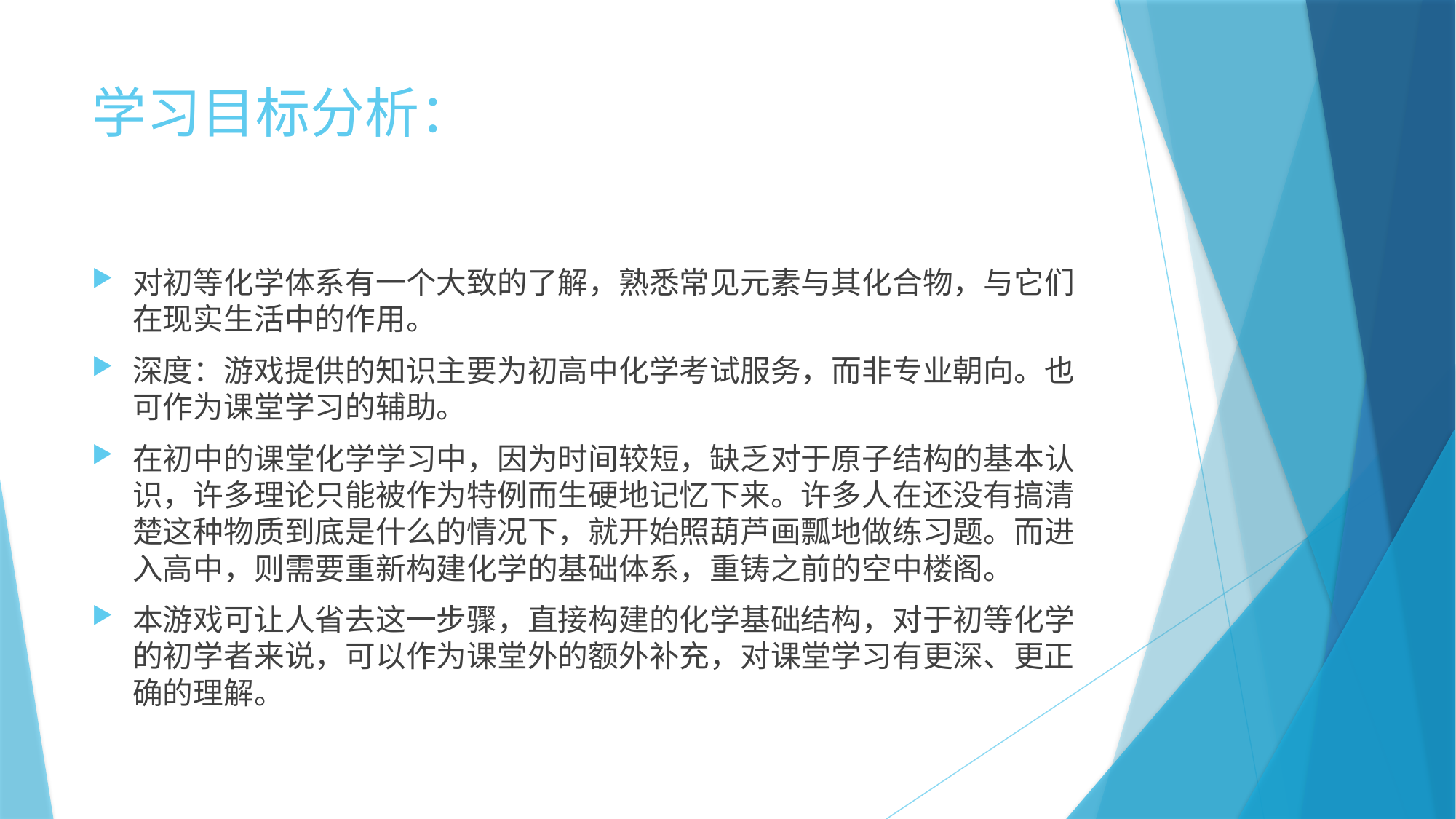

# 学习目标分析：
对初等化学体系有一个大致的了解，熟悉常见元素与其化合物，与它们在现实生活中的作用。
深度：游戏提供的知识主要为初高中化学考试服务，而非专业朝向。也可作为课堂学习的辅助。
在初中的课堂化学学习中，因为时间较短，缺乏对于原子结构的基本认识，许多理论只能被作为特例而生硬地记忆下来。许多人在还没有搞清楚这种物质到底是什么的情况下，就开始照葫芦画瓢地做练习题。而进入高中，则需要重新构建化学的基础体系，重铸之前的空中楼阁。
本游戏可让人省去这一步骤，直接构建的化学基础结构，对于初等化学的初学者来说，可以作为课堂外的额外补充，对课堂学习有更深、更正确的理解。